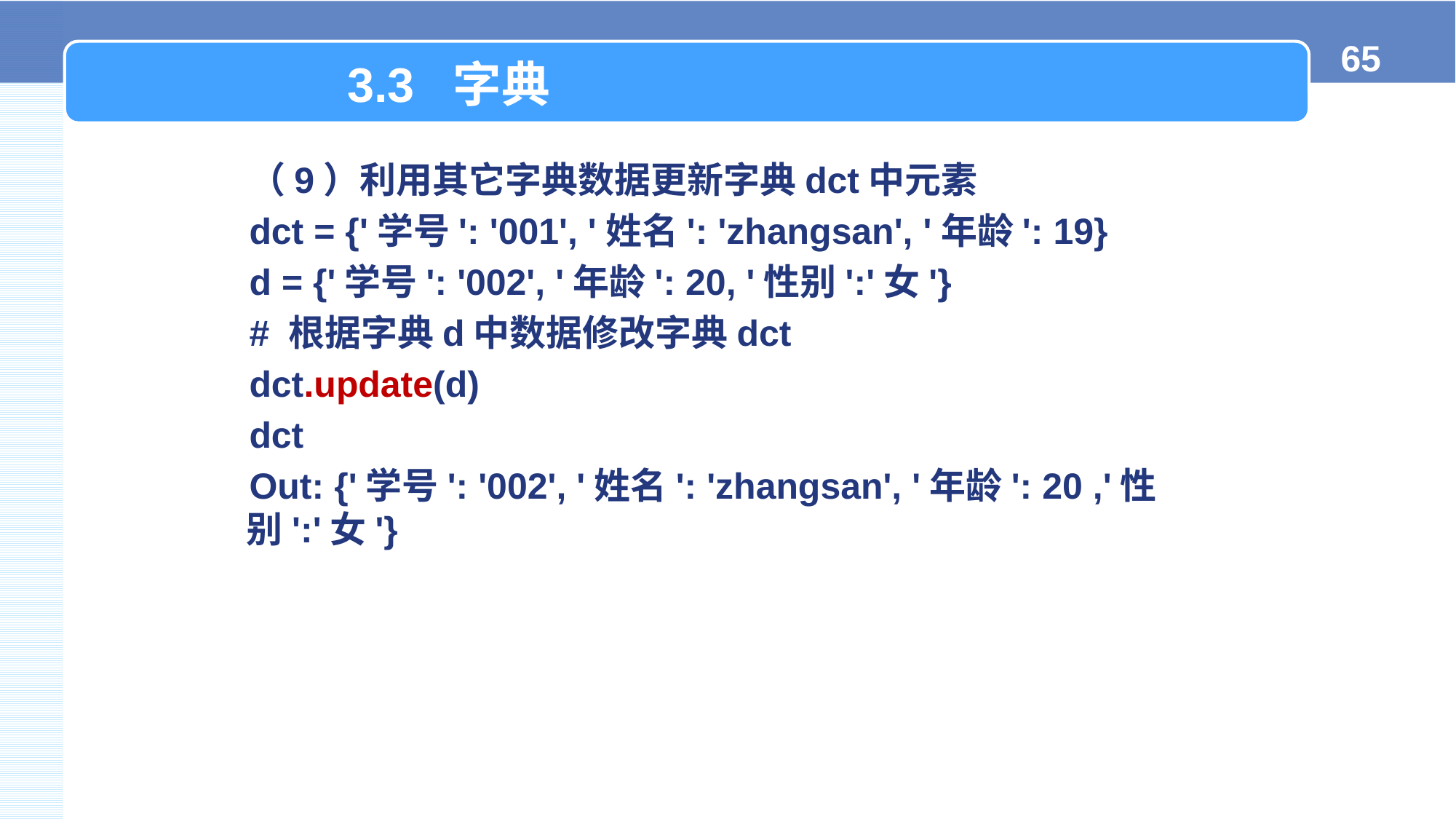

3.3  字典
（9）利用其它字典数据更新字典dct中元素
dct = {'学号': '001', '姓名': 'zhangsan', '年龄': 19}
d = {'学号': '002', '年龄': 20, '性别':'女'}
# 根据字典d中数据修改字典dct
dct.update(d)
dct
Out: {'学号': '002', '姓名': 'zhangsan', '年龄': 20 ,'性别':'女'}